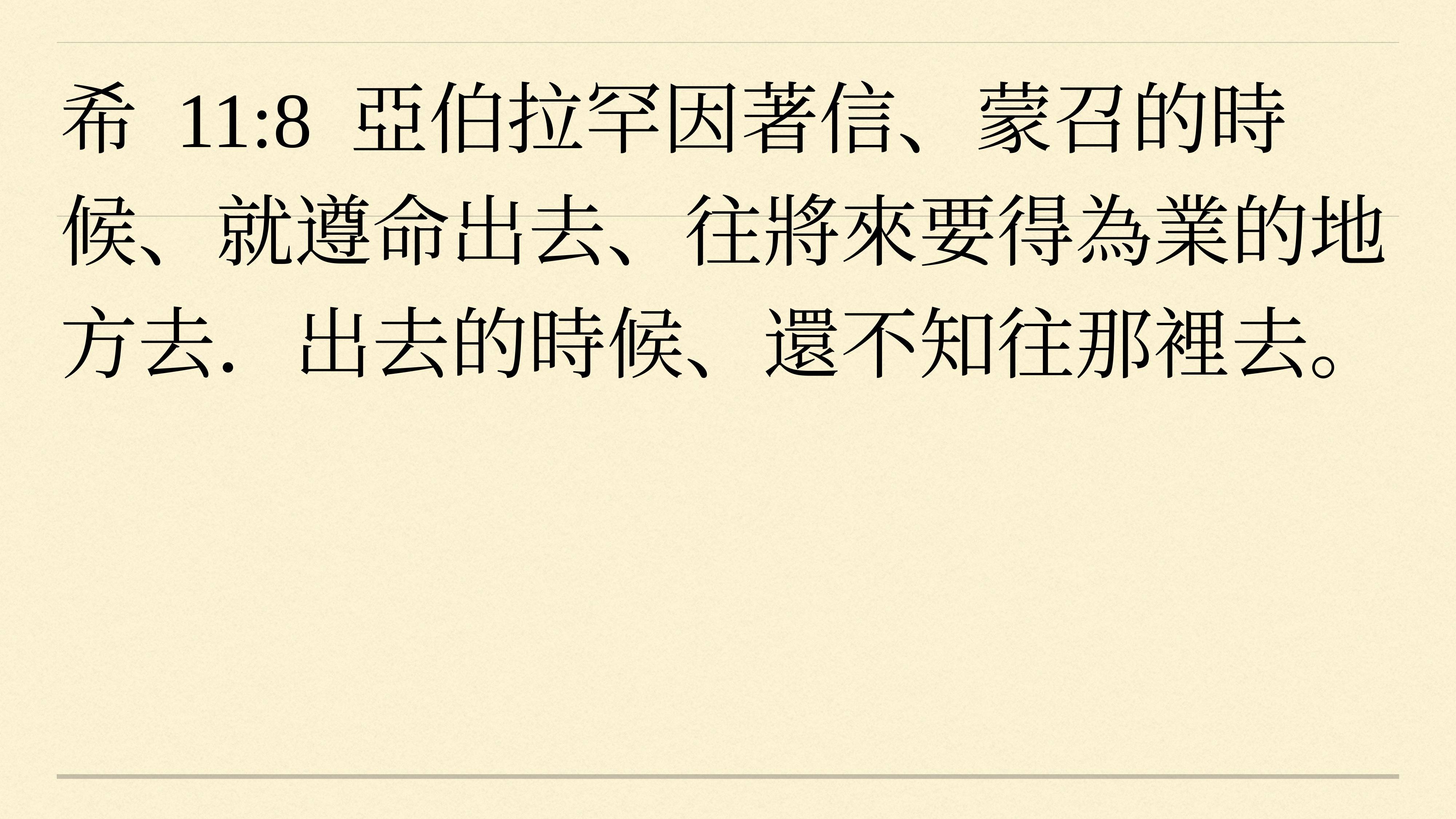

希 11:8 亞伯拉罕因著信、蒙召的時候、就遵命出去、往將來要得為業的地方去．出去的時候、還不知往那裡去。
#